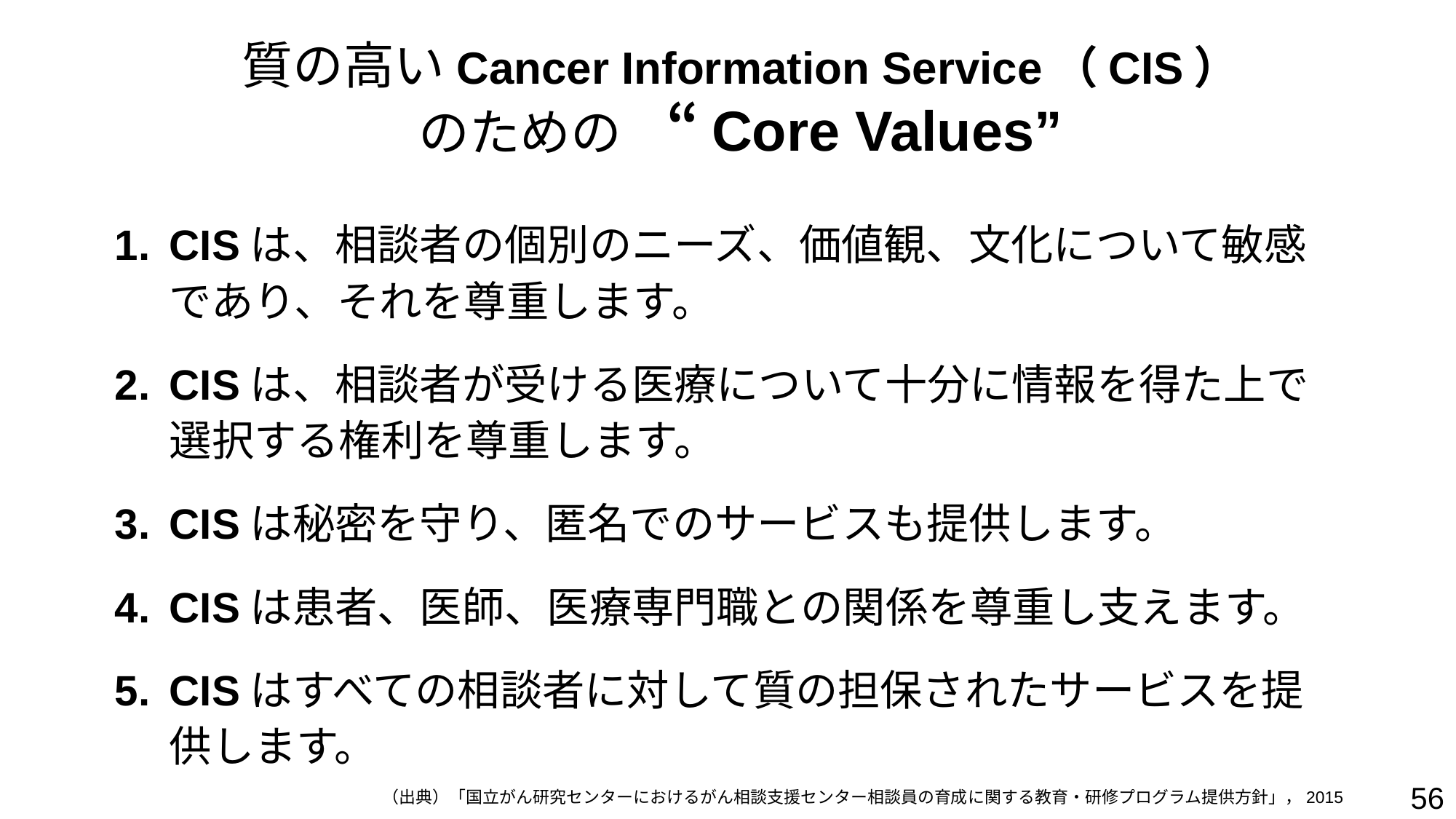

# 質の高いCancer Information Service（CIS）のための　“Core Values”
CISは、相談者の個別のニーズ、価値観、文化について敏感であり、それを尊重します。
CISは、相談者が受ける医療について十分に情報を得た上で選択する権利を尊重します。
CISは秘密を守り、匿名でのサービスも提供します。
CISは患者、医師、医療専門職との関係を尊重し支えます。
CISはすべての相談者に対して質の担保されたサービスを提供します。
56
（出典）「国立がん研究センターにおけるがん相談支援センター相談員の育成に関する教育・研修プログラム提供方針」，2015